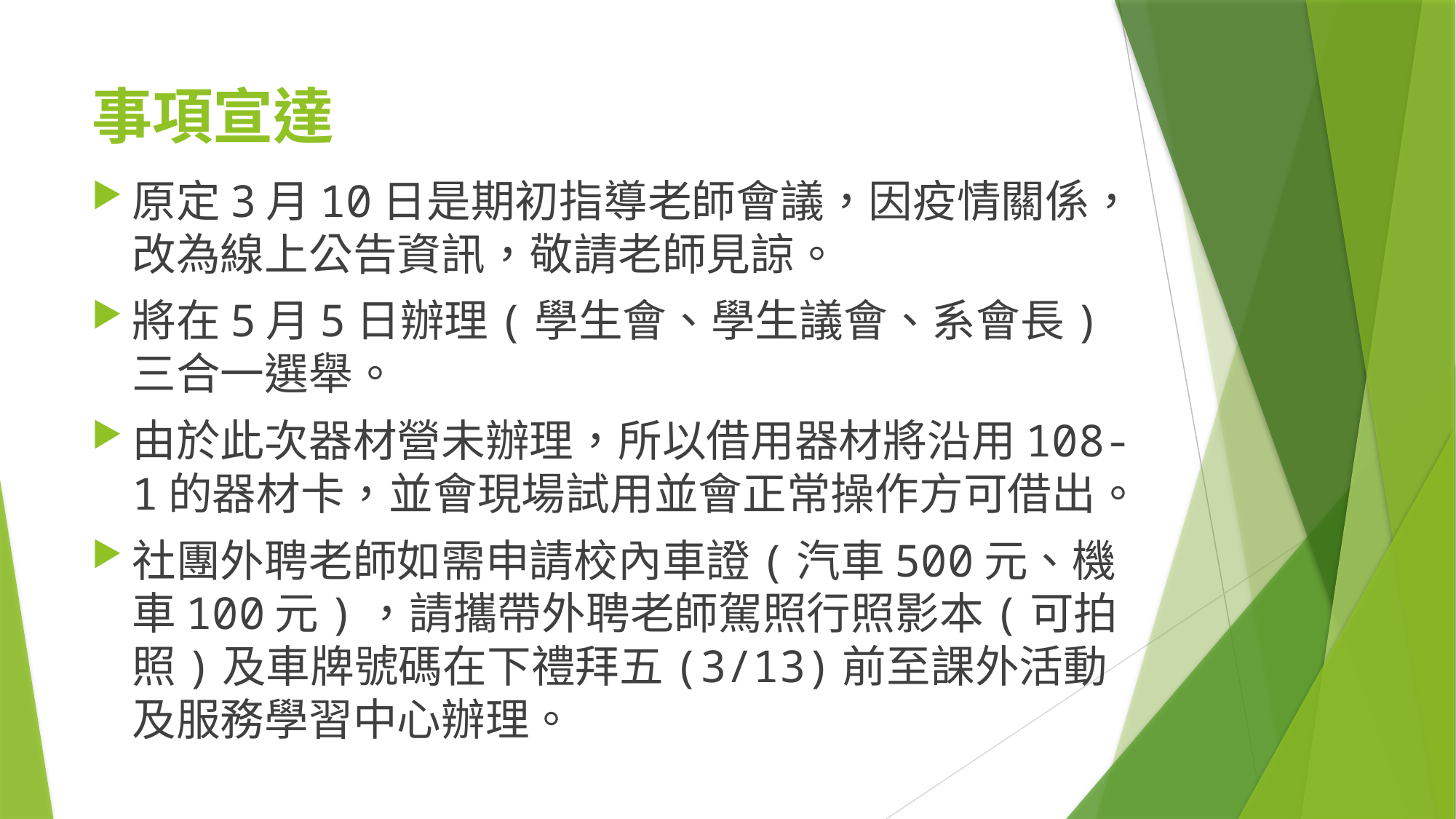

# 事項宣達
原定3月10日是期初指導老師會議，因疫情關係，改為線上公告資訊，敬請老師見諒。
將在5月5日辦理(學生會、學生議會、系會長)三合一選舉。
由於此次器材營未辦理，所以借用器材將沿用108-1的器材卡，並會現場試用並會正常操作方可借出。
社團外聘老師如需申請校內車證(汽車500元、機車100元)，請攜帶外聘老師駕照行照影本(可拍照)及車牌號碼在下禮拜五(3/13)前至課外活動及服務學習中心辦理。